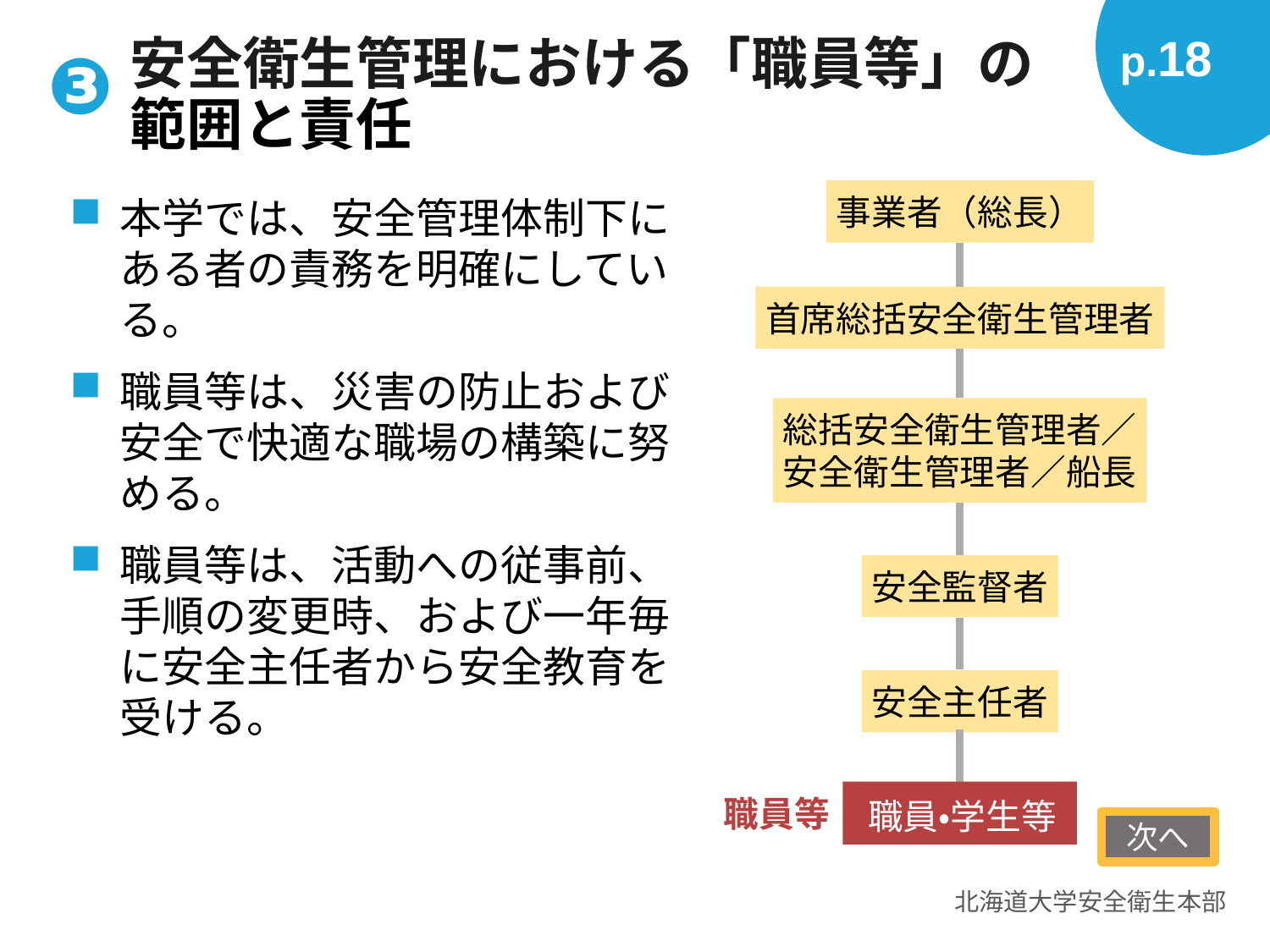

p.18
❸
# 安全衛生管理における「職員等」の範囲と責任
事業者（総長）
首席総括安全衛生管理者
本学では、安全管理体制下にある者の責務を明確にしている。
職員等は、災害の防止および安全で快適な職場の構築に努める。
職員等は、活動への従事前、手順の変更時、および一年毎に安全主任者から安全教育を受ける。

総括安全衛生管理者／
安全衛生管理者／船長
安全監督者
安全主任者
職員・学生等
職員・学生等
職員等
次へ